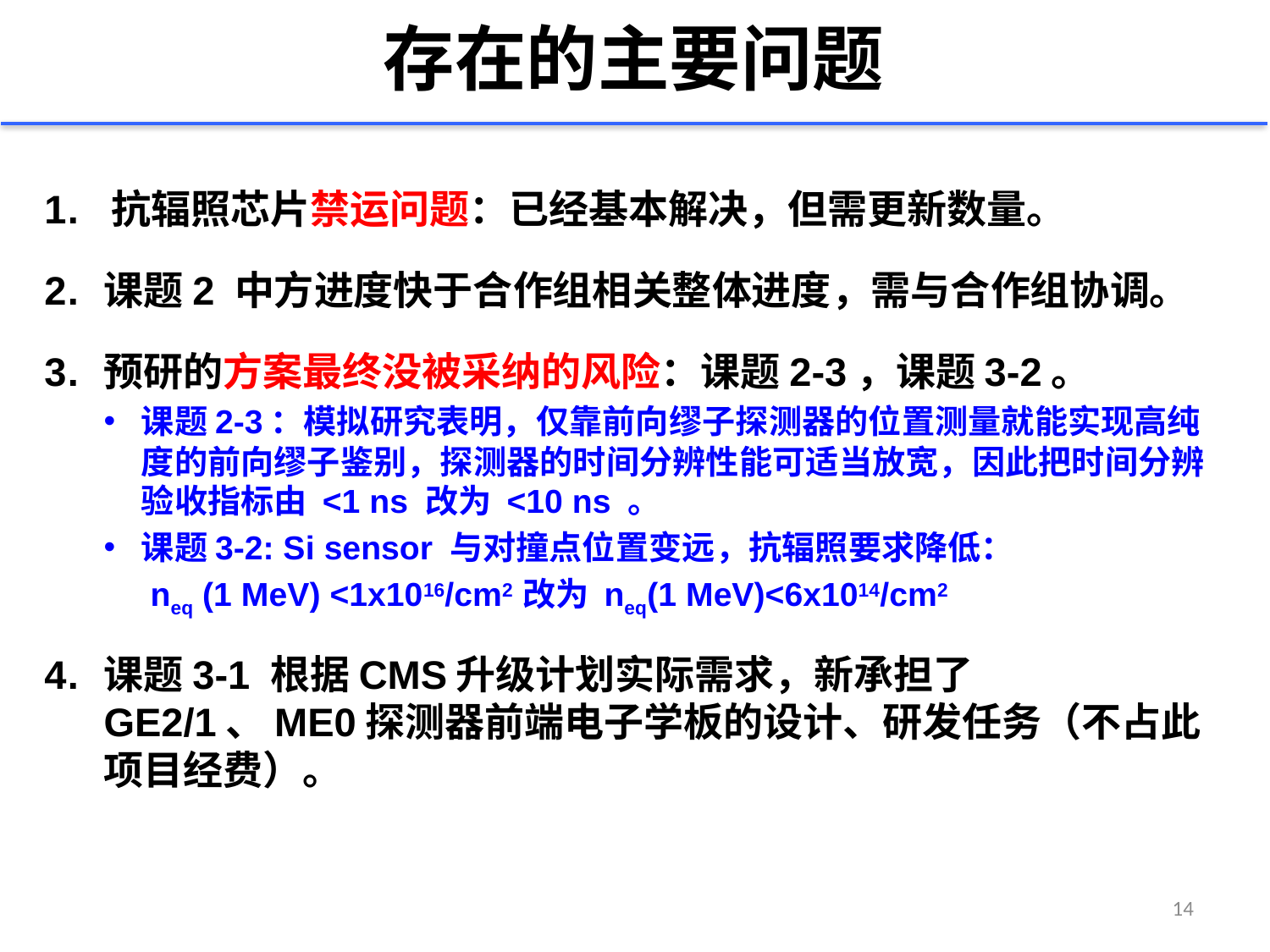

# 存在的主要问题
抗辐照芯片禁运问题：已经基本解决，但需更新数量。

课题2 中方进度快于合作组相关整体进度，需与合作组协调。

预研的方案最终没被采纳的风险：课题2-3，课题3-2。
课题2-3：模拟研究表明，仅靠前向缪子探测器的位置测量就能实现高纯度的前向缪子鉴别，探测器的时间分辨性能可适当放宽，因此把时间分辨验收指标由 <1 ns 改为 <10 ns 。
课题3-2: Si sensor 与对撞点位置变远，抗辐照要求降低：
     neq (1 MeV) <1x1016/cm2 改为 neq(1 MeV)<6x1014/cm2

课题3-1 根据CMS升级计划实际需求，新承担了GE2/1、ME0探测器前端电子学板的设计、研发任务（不占此项目经费）。

14